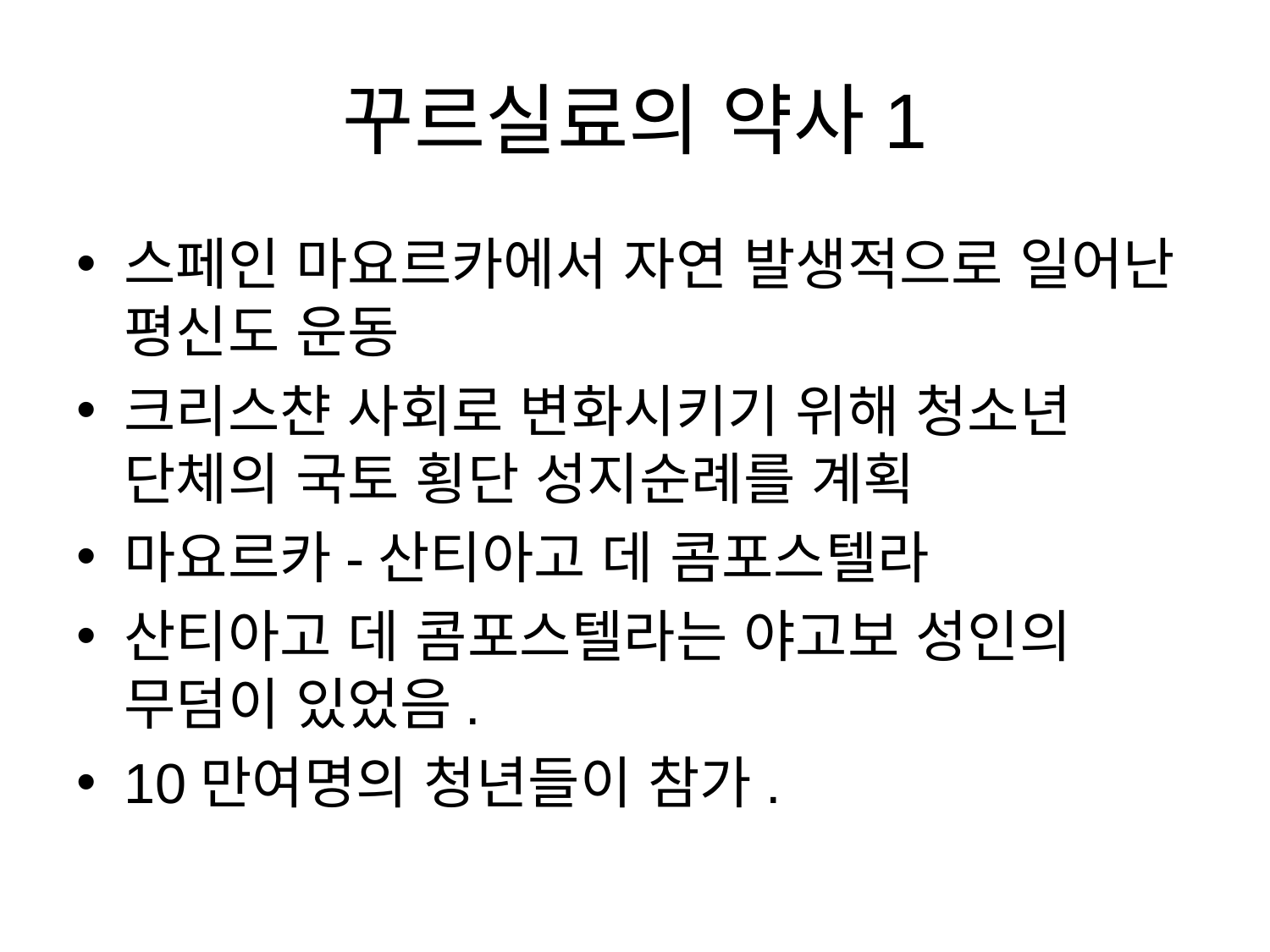

# 꾸르실료의 약사1
스페인 마요르카에서 자연 발생적으로 일어난 평신도 운동
크리스챤 사회로 변화시키기 위해 청소년 단체의 국토 횡단 성지순례를 계획
마요르카-산티아고 데 콤포스텔라
산티아고 데 콤포스텔라는 야고보 성인의 무덤이 있었음.
10만여명의 청년들이 참가.